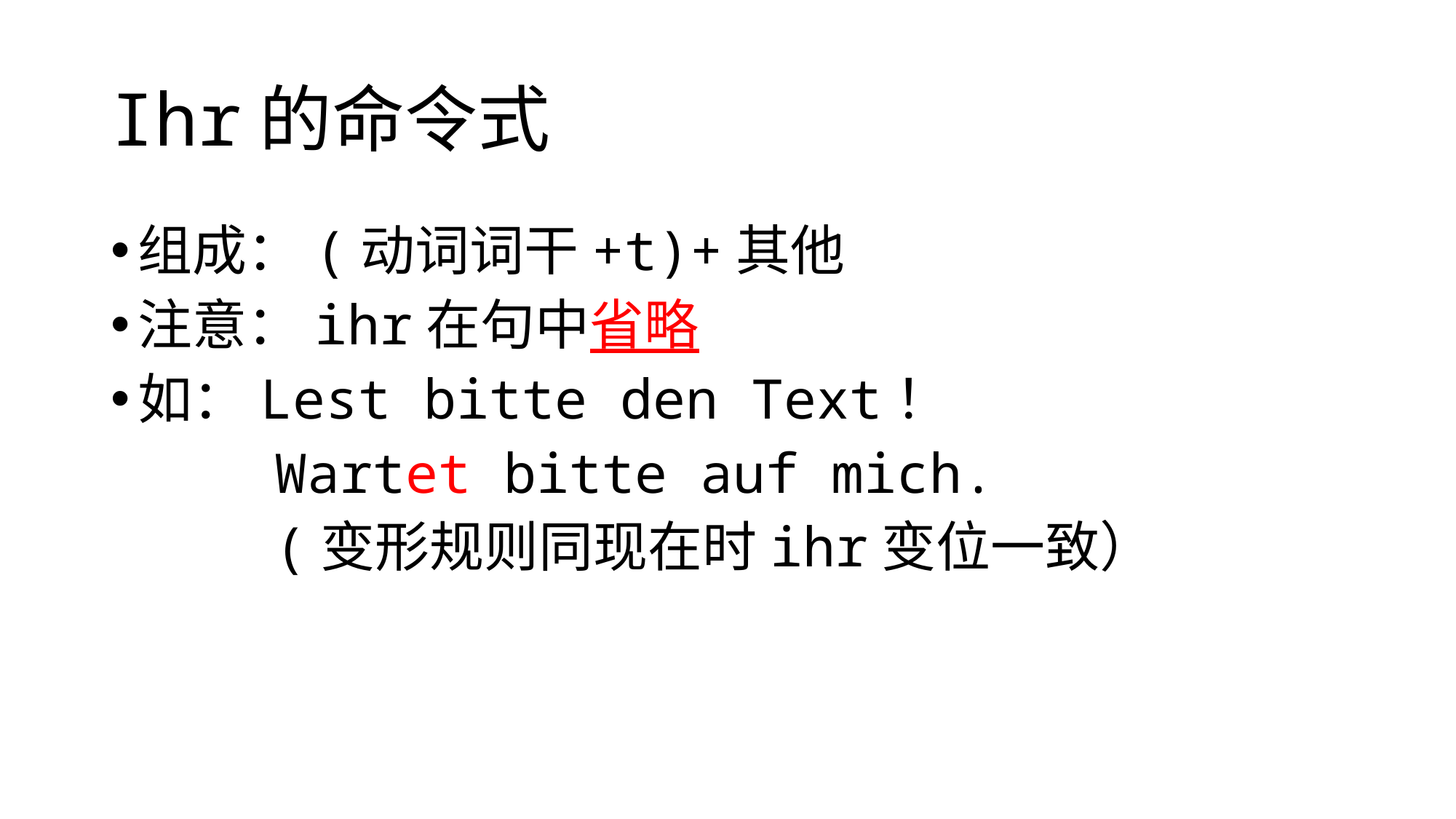

# Ihr的命令式
组成：(动词词干+t)+其他
注意：ihr在句中省略
如：Lest bitte den Text！
     Wartet bitte auf mich.
     (变形规则同现在时ihr变位一致）